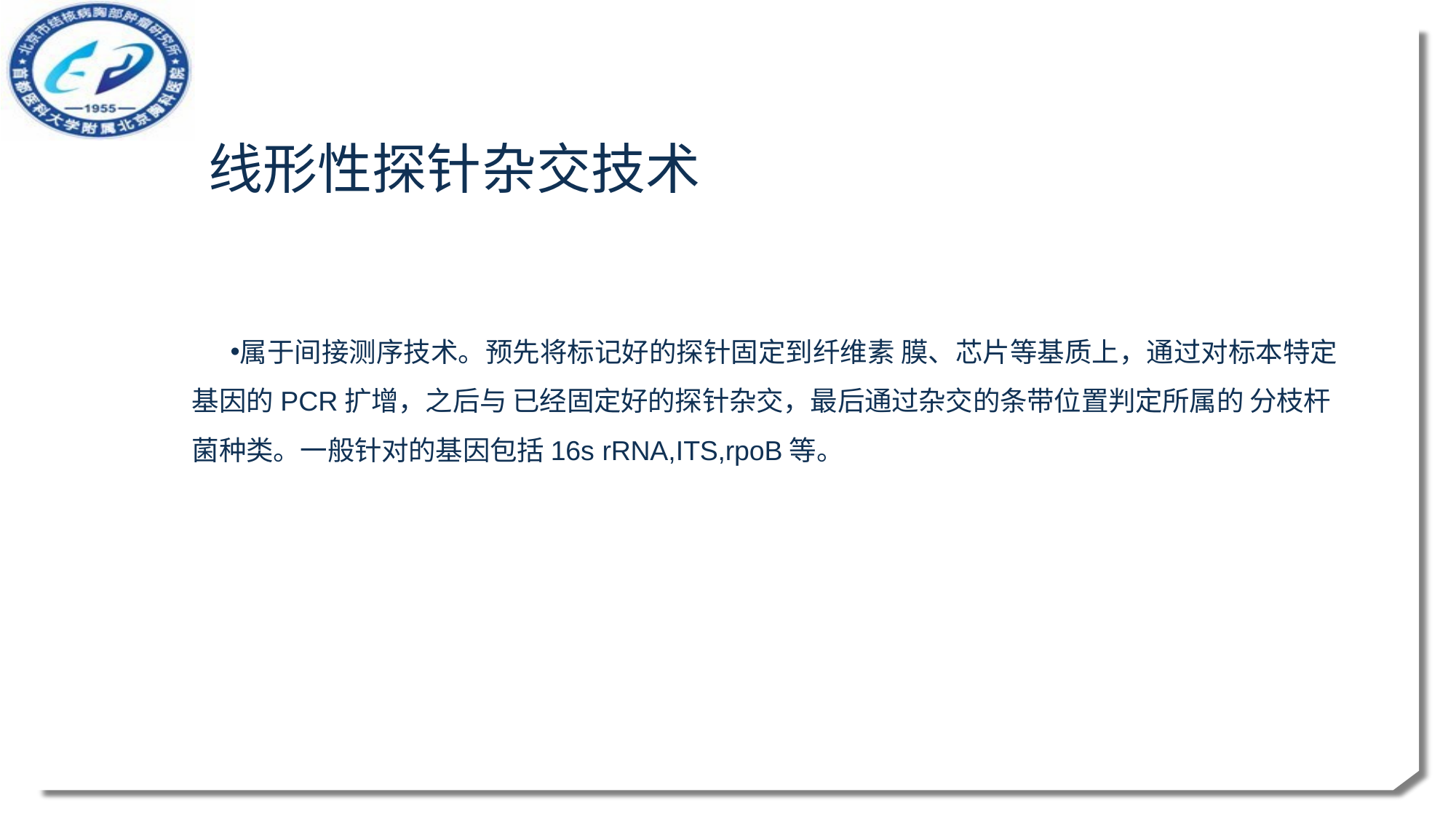

线形性探针杂交技术
属于间接测序技术。预先将标记好的探针固定到纤维素 膜、芯片等基质上，通过对标本特定基因的PCR扩增，之后与 已经固定好的探针杂交，最后通过杂交的条带位置判定所属的 分枝杆菌种类。一般针对的基因包括16s rRNA,ITS,rpoB等。